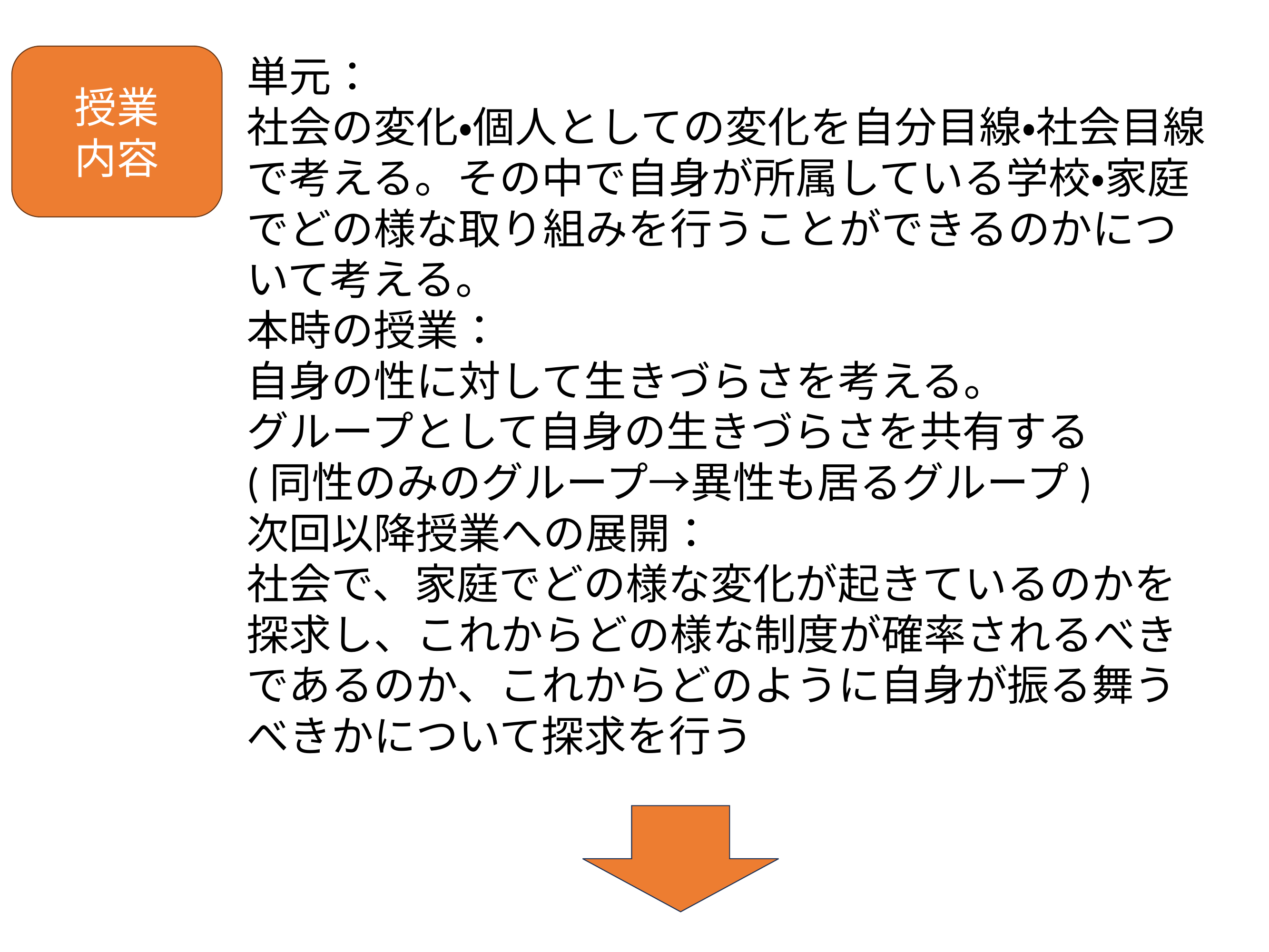

授業
内容
単元：
社会の変化・個人としての変化を自分目線・社会目線で考える。その中で自身が所属している学校・家庭でどの様な取り組みを行うことができるのかについて考える。
本時の授業：
自身の性に対して生きづらさを考える。
グループとして自身の生きづらさを共有する
(同性のみのグループ→異性も居るグループ)
次回以降授業への展開：
社会で、家庭でどの様な変化が起きているのかを探求し、これからどの様な制度が確率されるべきであるのか、これからどのように自身が振る舞うべきかについて探求を行う